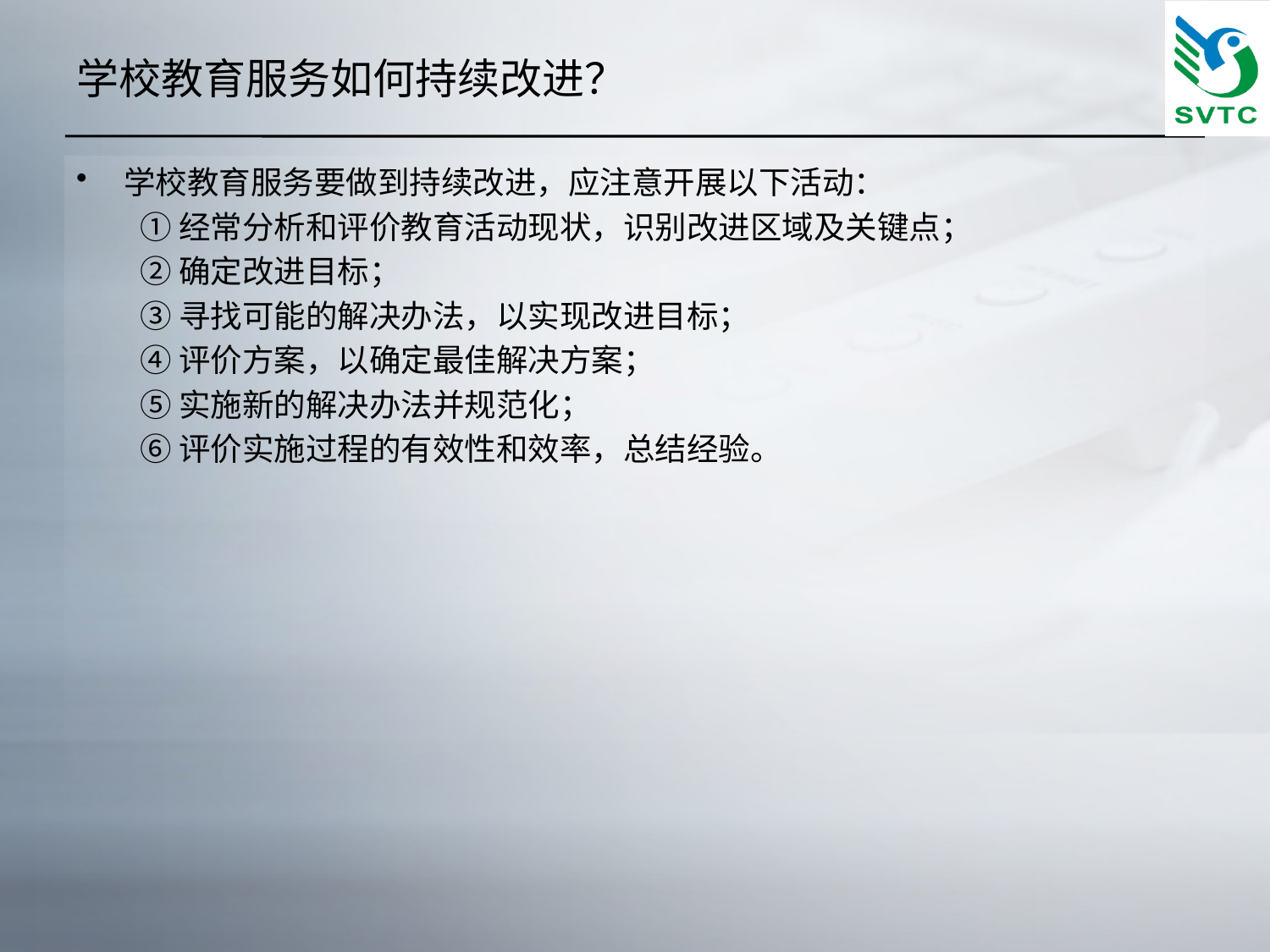

# 学校教育服务如何持续改进？
学校教育服务要做到持续改进，应注意开展以下活动：
①经常分析和评价教育活动现状，识别改进区域及关键点；
②确定改进目标；
③寻找可能的解决办法，以实现改进目标；
④评价方案，以确定最佳解决方案；
⑤实施新的解决办法并规范化；
⑥评价实施过程的有效性和效率，总结经验。